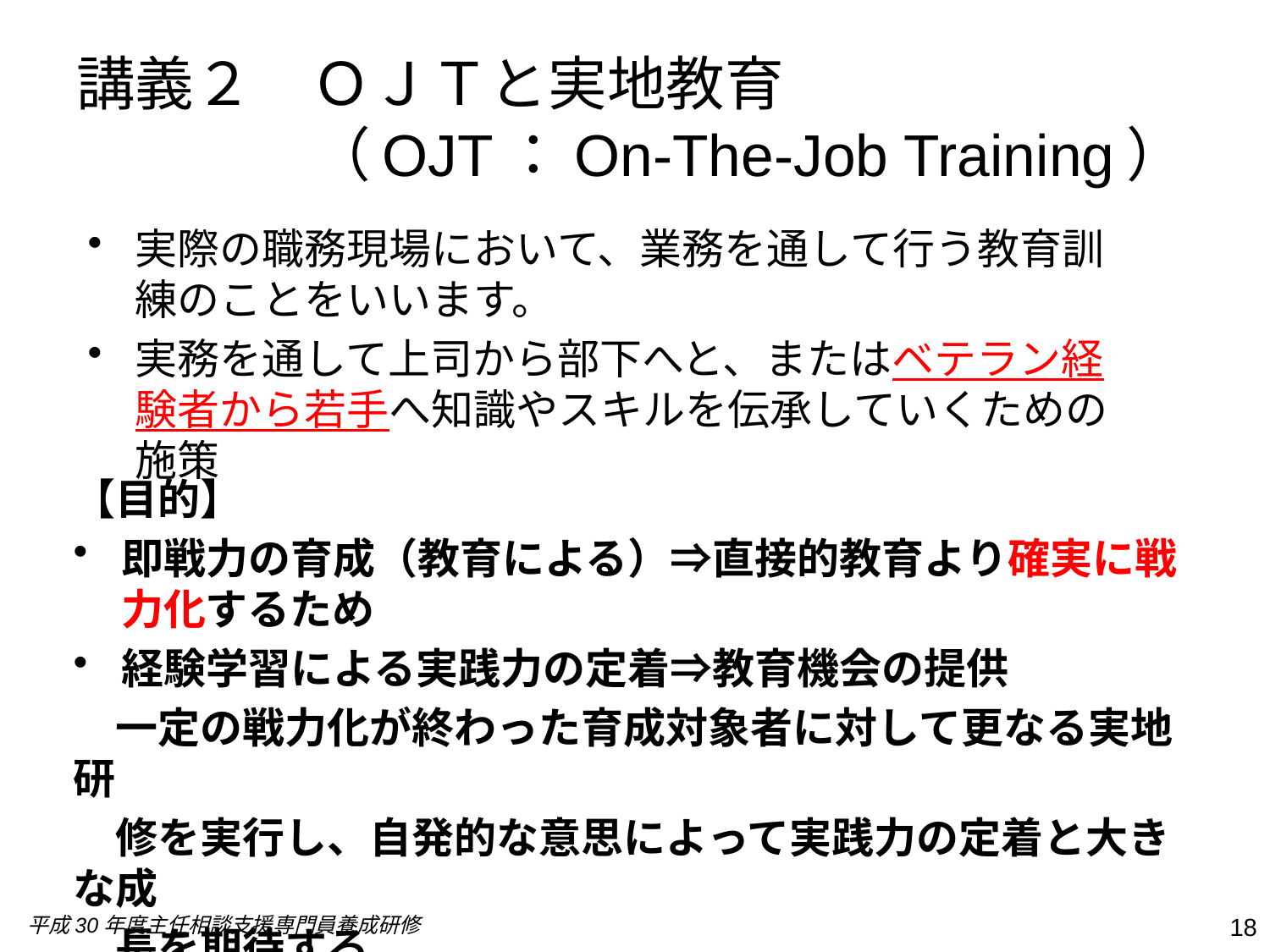

# 講義２　ＯＪＴと実地教育　　　　 　　　　（OJT：On-The-Job Training）
実際の職務現場において、業務を通して行う教育訓練のことをいいます。
実務を通して上司から部下へと、またはベテラン経験者から若手へ知識やスキルを伝承していくための施策

【目的】
即戦力の育成（教育による）⇒直接的教育より確実に戦力化するため
経験学習による実践力の定着⇒教育機会の提供
　一定の戦力化が終わった育成対象者に対して更なる実地研
　修を実行し、自発的な意思によって実践力の定着と大きな成
　長を期待する
18
平成30年度主任相談支援専門員養成研修